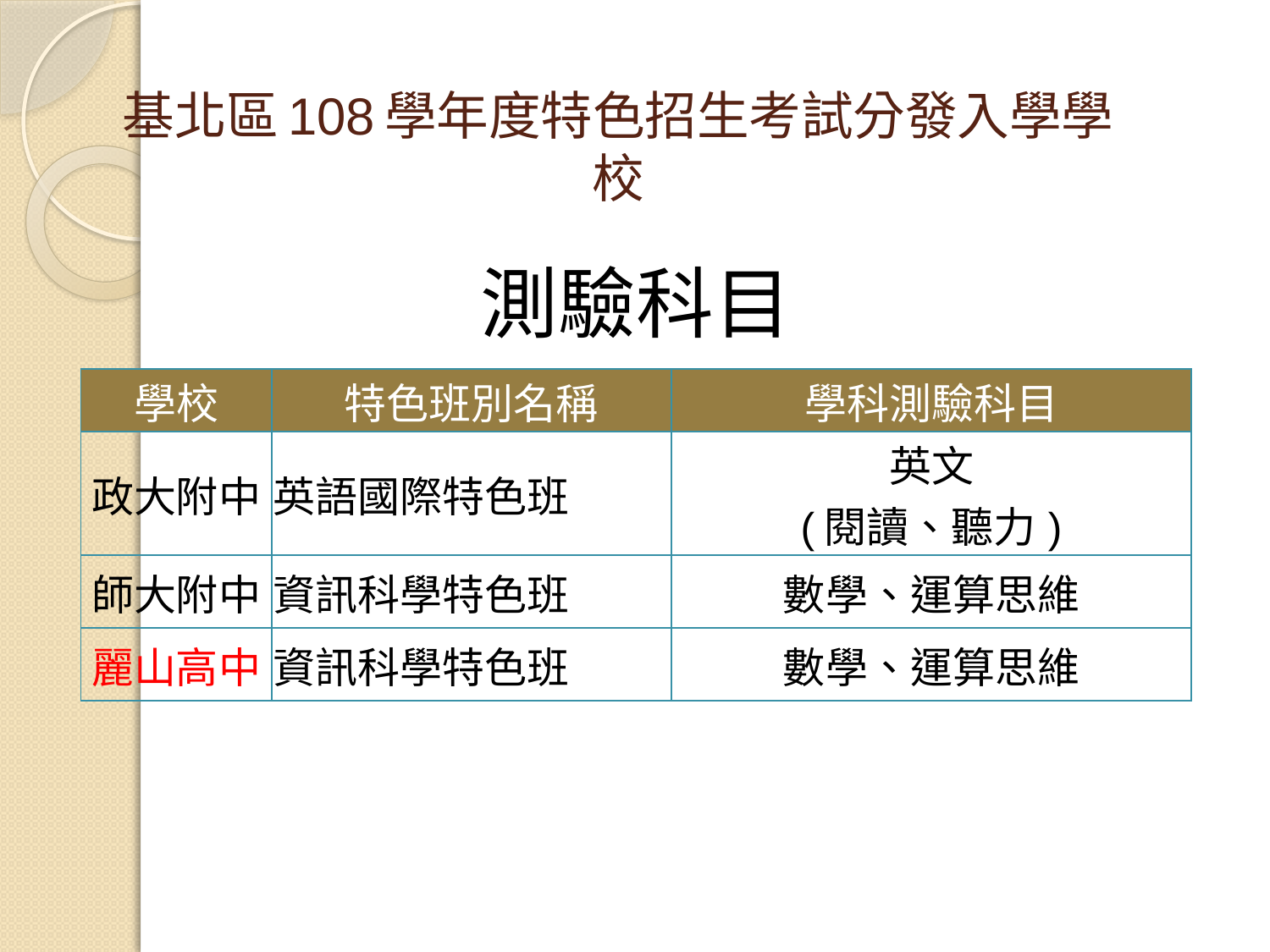

# 基北區108學年度特色招生考試分發入學學校
測驗科目
| 學校 | 特色班別名稱 | 學科測驗科目 |
| --- | --- | --- |
| 政大附中 | 英語國際特色班 | 英文 (閱讀、聽力) |
| 師大附中 | 資訊科學特色班 | 數學、運算思維 |
| 麗山高中 | 資訊科學特色班 | 數學、運算思維 |